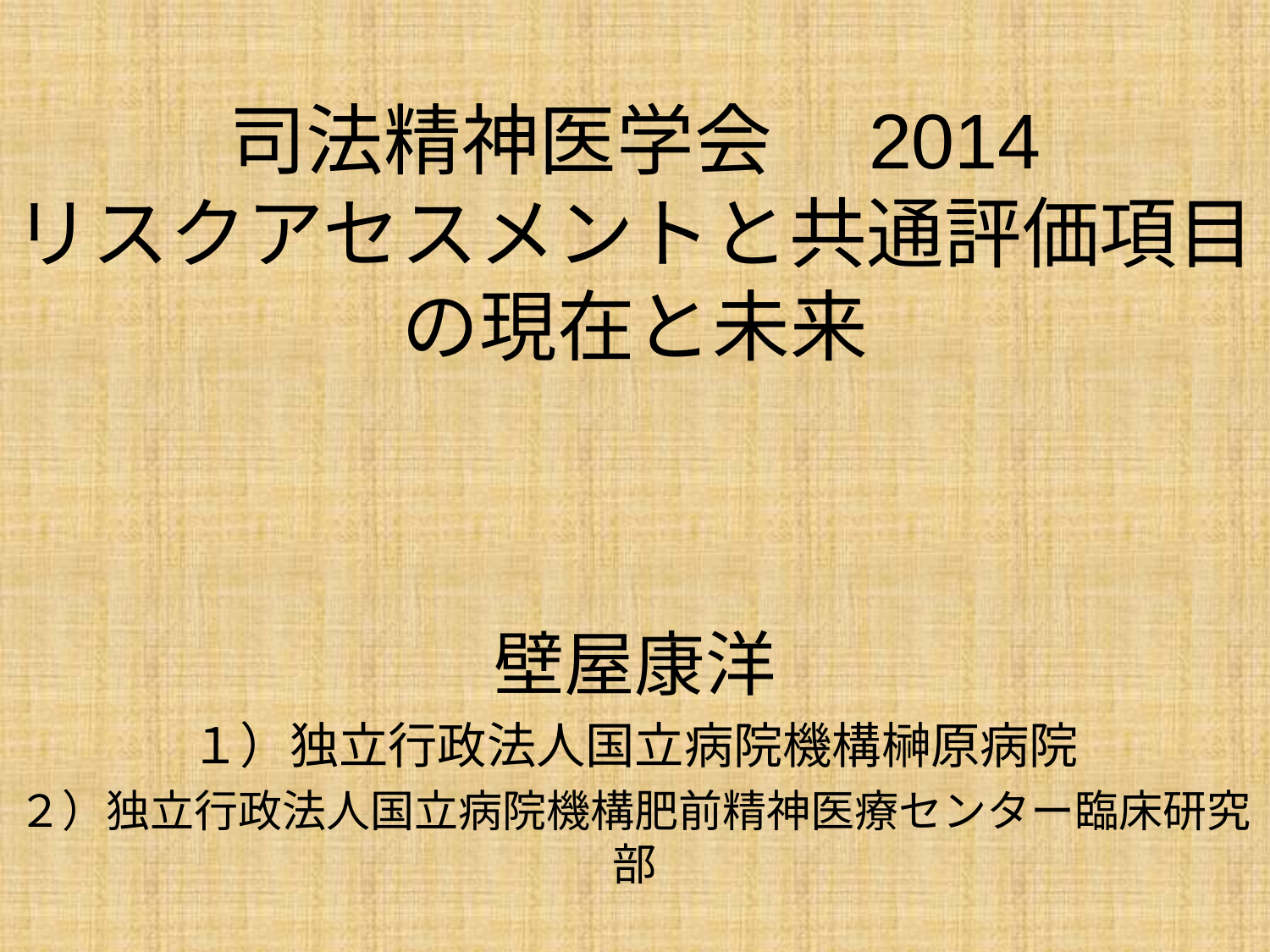

# 司法精神医学会　2014 リスクアセスメントと共通評価項目の現在と未来
壁屋康洋
１）独立行政法人国立病院機構榊原病院
２）独立行政法人国立病院機構肥前精神医療センター臨床研究部